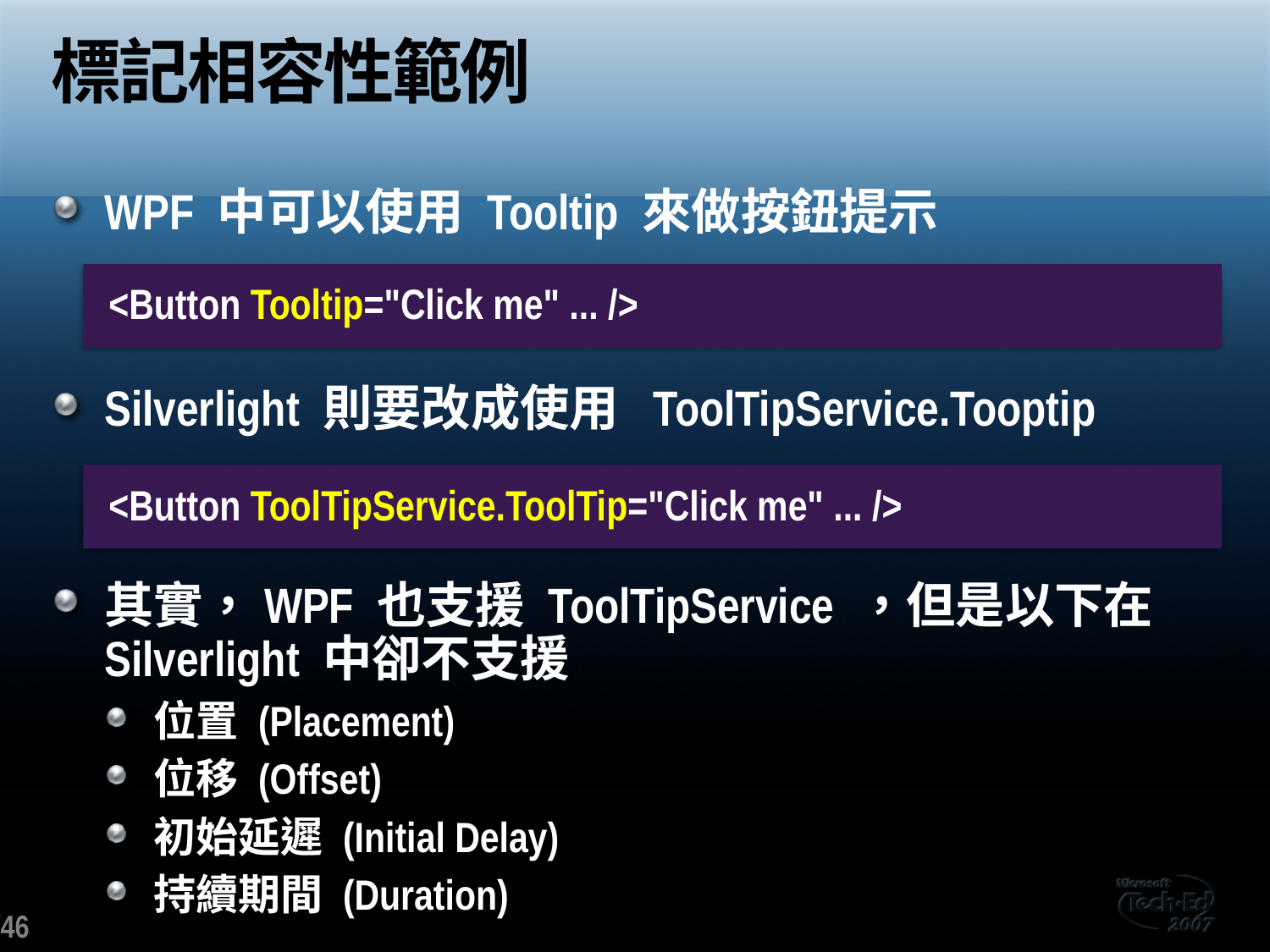

# 標記相容性範例
WPF 中可以使用 Tooltip 來做按鈕提示

Silverlight 則要改成使用  ToolTipService.Tooptip

其實，WPF 也支援 ToolTipService ，但是以下在 Silverlight 中卻不支援
位置 (Placement)
位移 (Offset)
初始延遲 (Initial Delay)
持續期間 (Duration)
<Button Tooltip="Click me" ... />
<Button ToolTipService.ToolTip="Click me" ... />